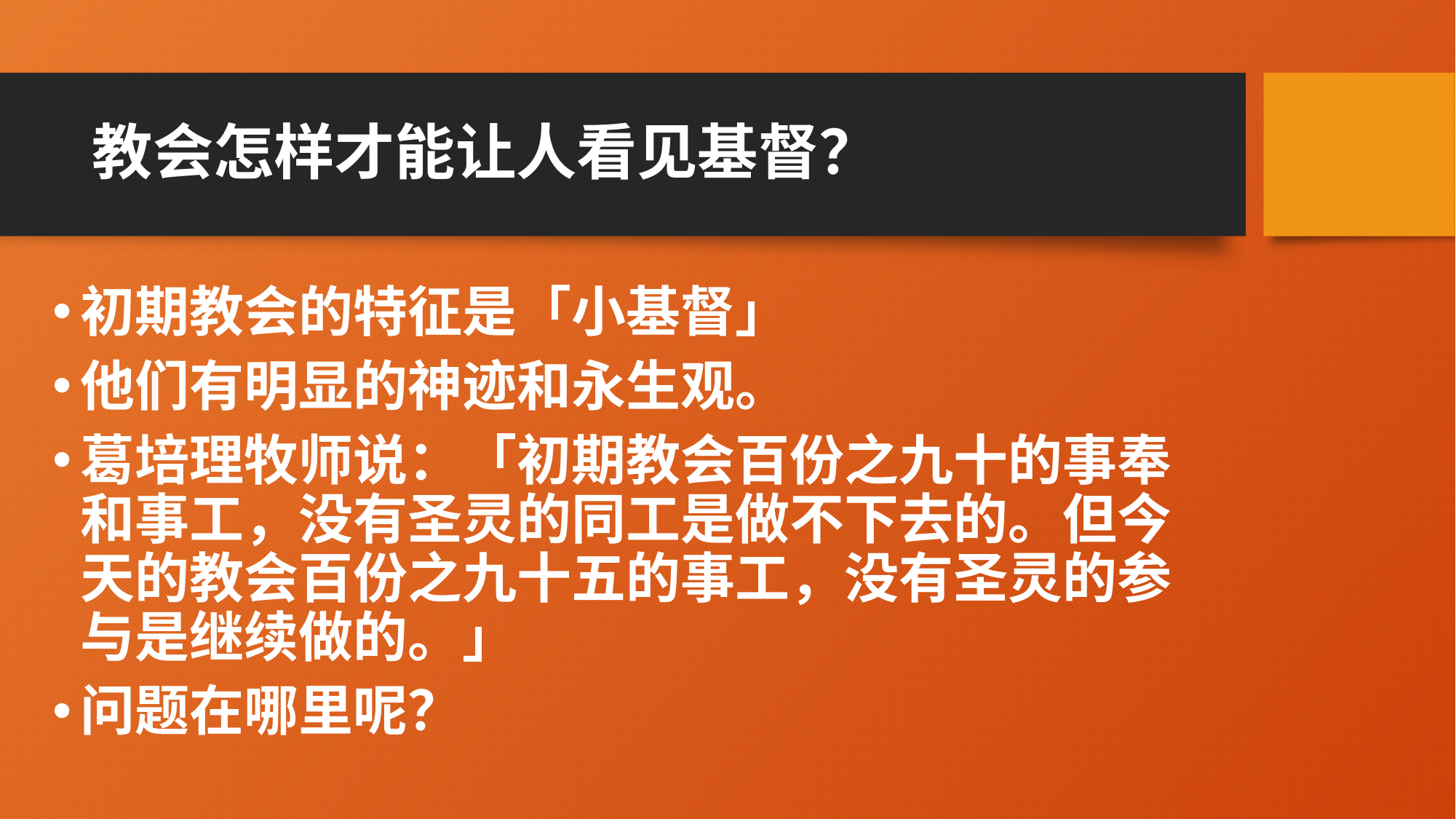

# 教会怎样才能让人看见基督？
初期教会的特征是「小基督」
他们有明显的神迹和永生观。
葛培理牧师说：「初期教会百份之九十的事奉和事工，没有圣灵的同工是做不下去的。但今天的教会百份之九十五的事工，没有圣灵的参与是继续做的。」
问题在哪里呢？